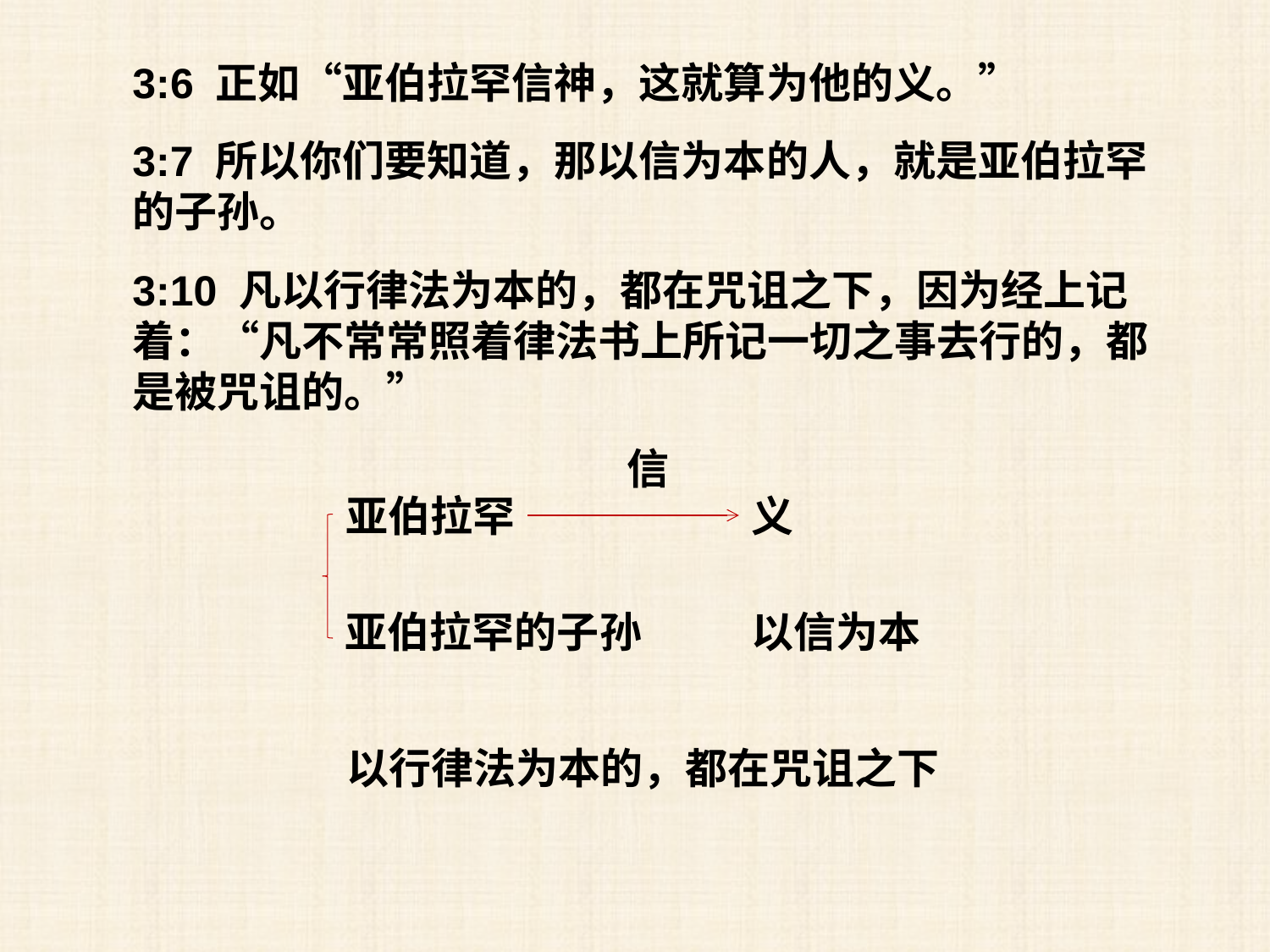

3:6 正如“亚伯拉罕信神，这就算为他的义。”
3:7 所以你们要知道，那以信为本的人，就是亚伯拉罕的子孙。
3:10 凡以行律法为本的，都在咒诅之下，因为经上记着：“凡不常常照着律法书上所记一切之事去行的，都是被咒诅的。”
信
亚伯拉罕
义

亚伯拉罕的子孙
以信为本
以行律法为本的，都在咒诅之下